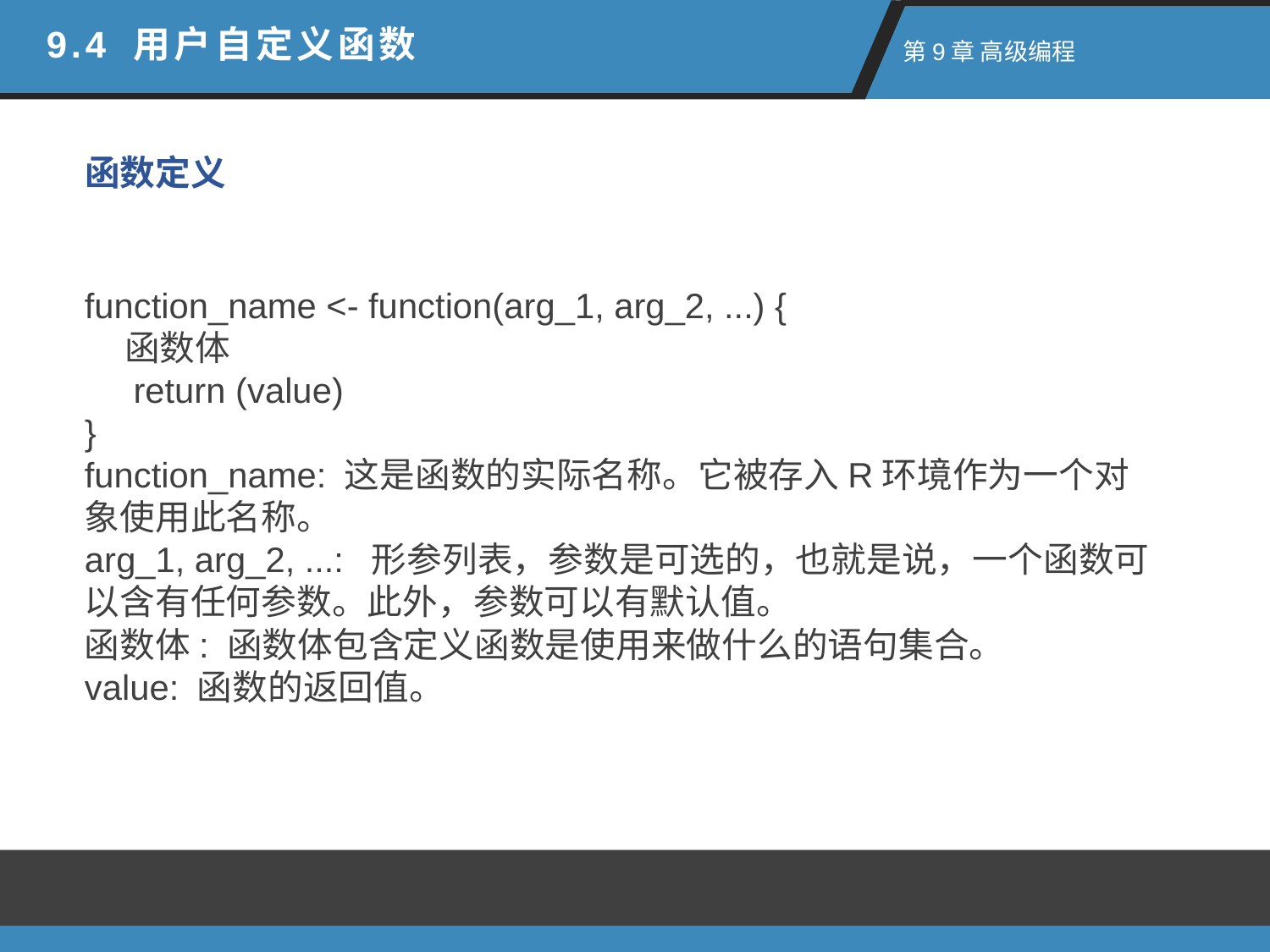

9.4 用户自定义函数
  第9章 高级编程
函数定义
function_name <- function(arg_1, arg_2, ...) {
    函数体
     return (value)
}
function_name: 这是函数的实际名称。它被存入R环境作为一个对象使用此名称。
arg_1, arg_2, ...:  形参列表，参数是可选的，也就是说，一个函数可以含有任何参数。此外，参数可以有默认值。
函数体: 函数体包含定义函数是使用来做什么的语句集合。
value: 函数的返回值。